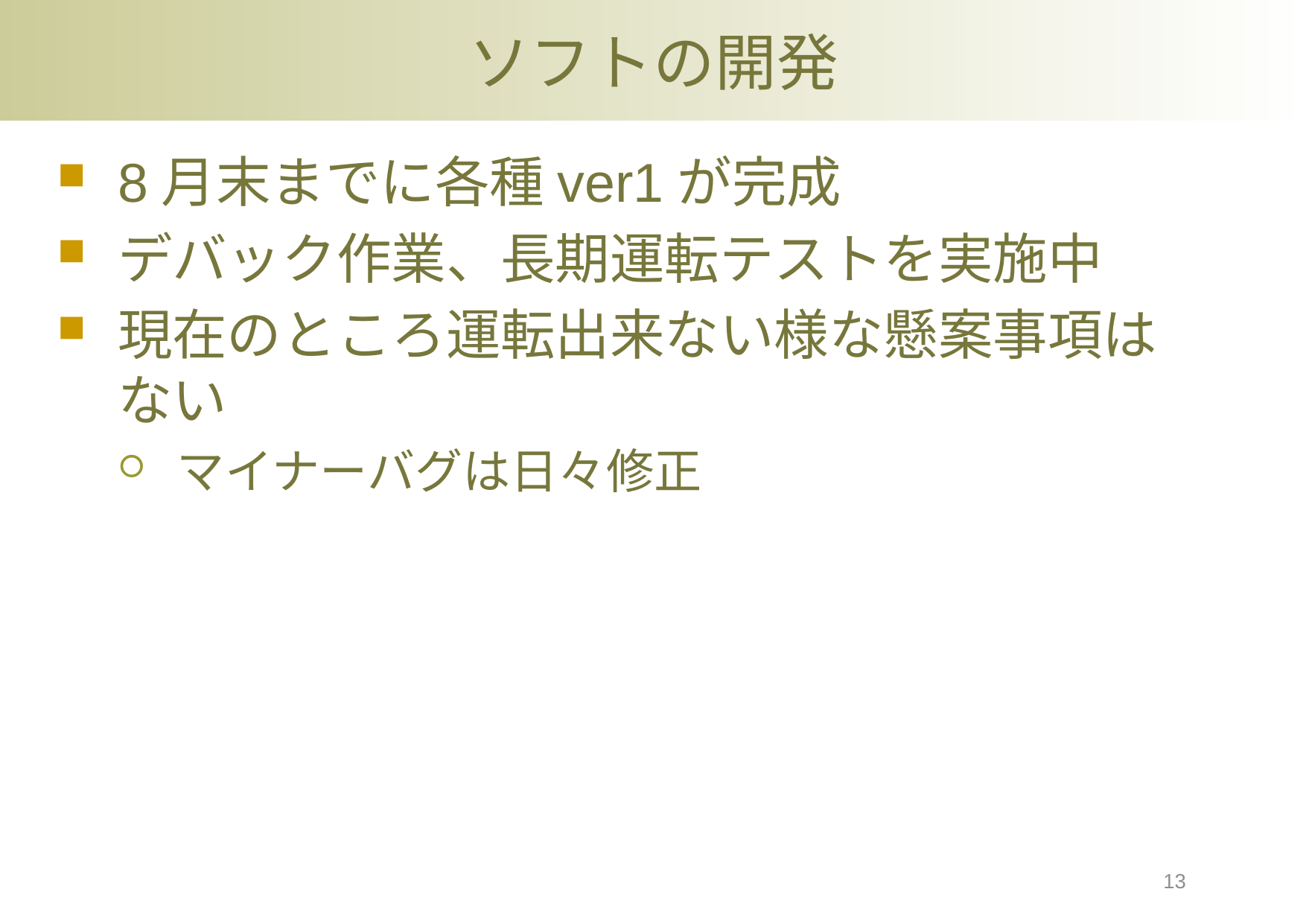

# ソフトの開発
8月末までに各種ver1が完成
デバック作業、長期運転テストを実施中
現在のところ運転出来ない様な懸案事項はない
マイナーバグは日々修正

13